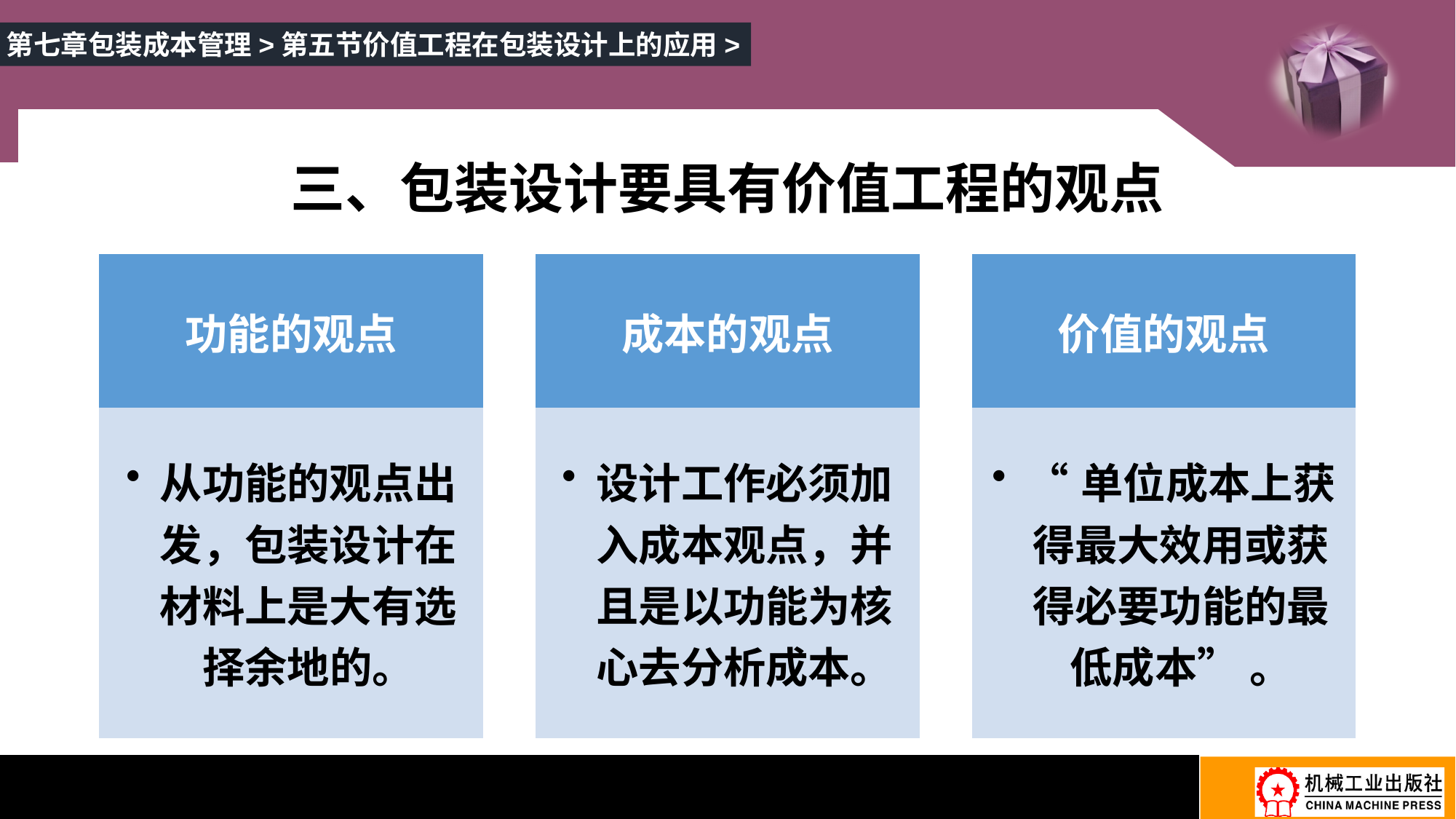

第七章包装成本管理>第五节价值工程在包装设计上的应用>
# 三、包装设计要具有价值工程的观点
功能的观点
成本的观点
价值的观点